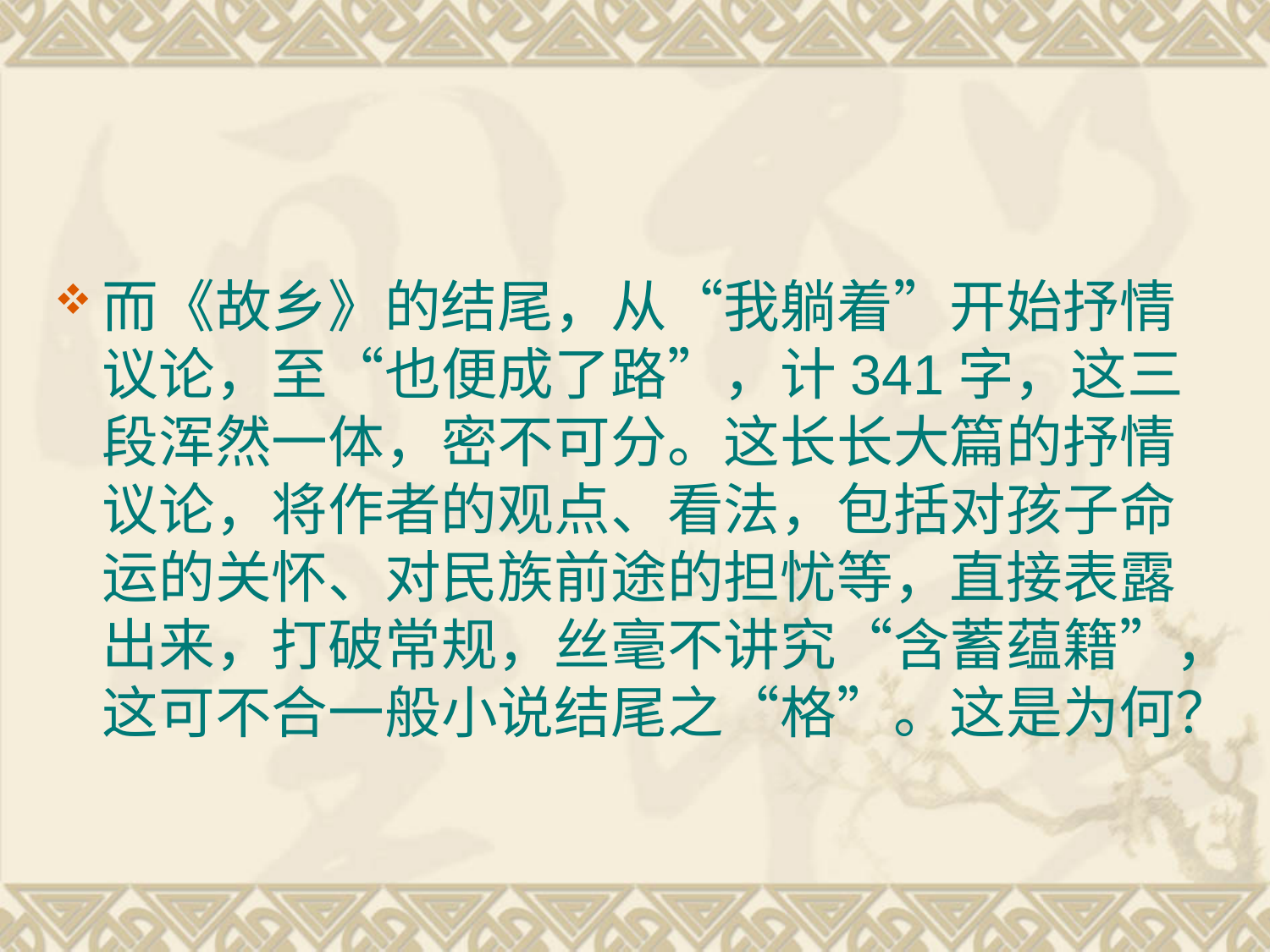

#
而《故乡》的结尾，从“我躺着”开始抒情议论，至“也便成了路”，计341字，这三段浑然一体，密不可分。这长长大篇的抒情议论，将作者的观点、看法，包括对孩子命运的关怀、对民族前途的担忧等，直接表露出来，打破常规，丝毫不讲究“含蓄蕴籍”，这可不合一般小说结尾之“格”。这是为何？